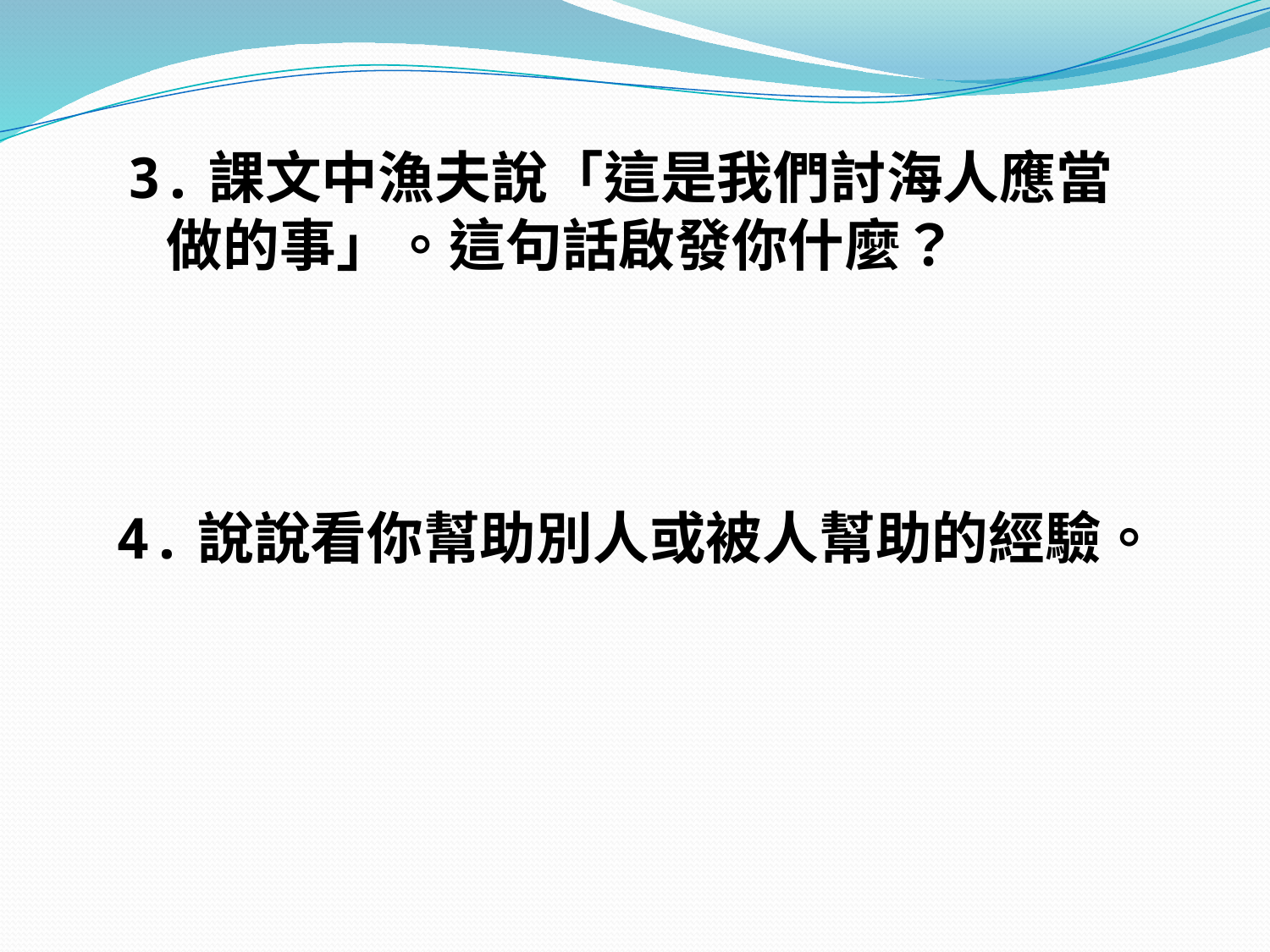

3.課文中漁夫說「這是我們討海人應當
  做的事」。這句話啟發你什麼？
4.說說看你幫助別人或被人幫助的經驗。